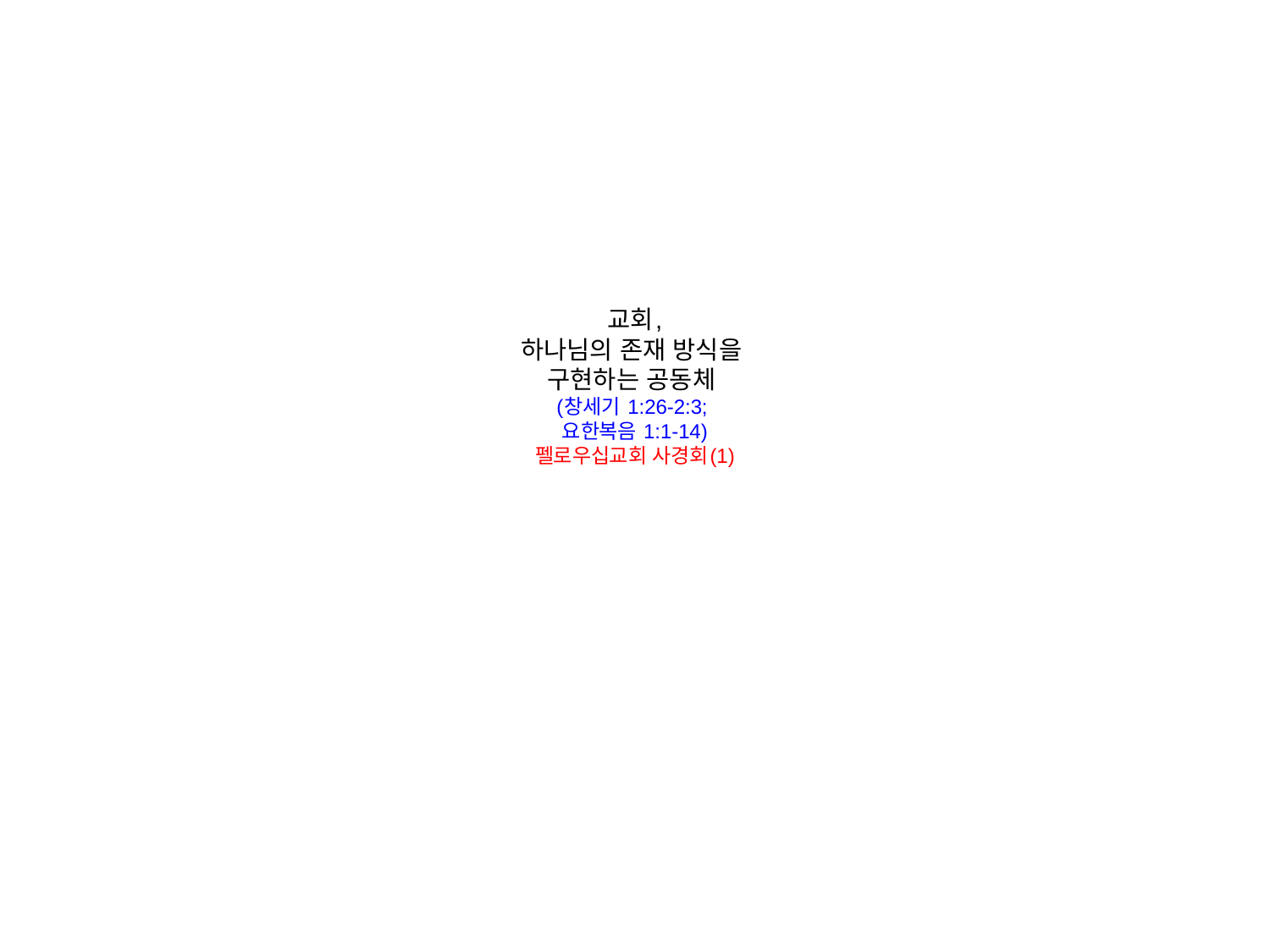

# 교회, 하나님의 존재 방식을 구현하는 공동체 (창세기 1:26-2:3; 요한복음 1:1-14) 펠로우십교회 사경회(1)